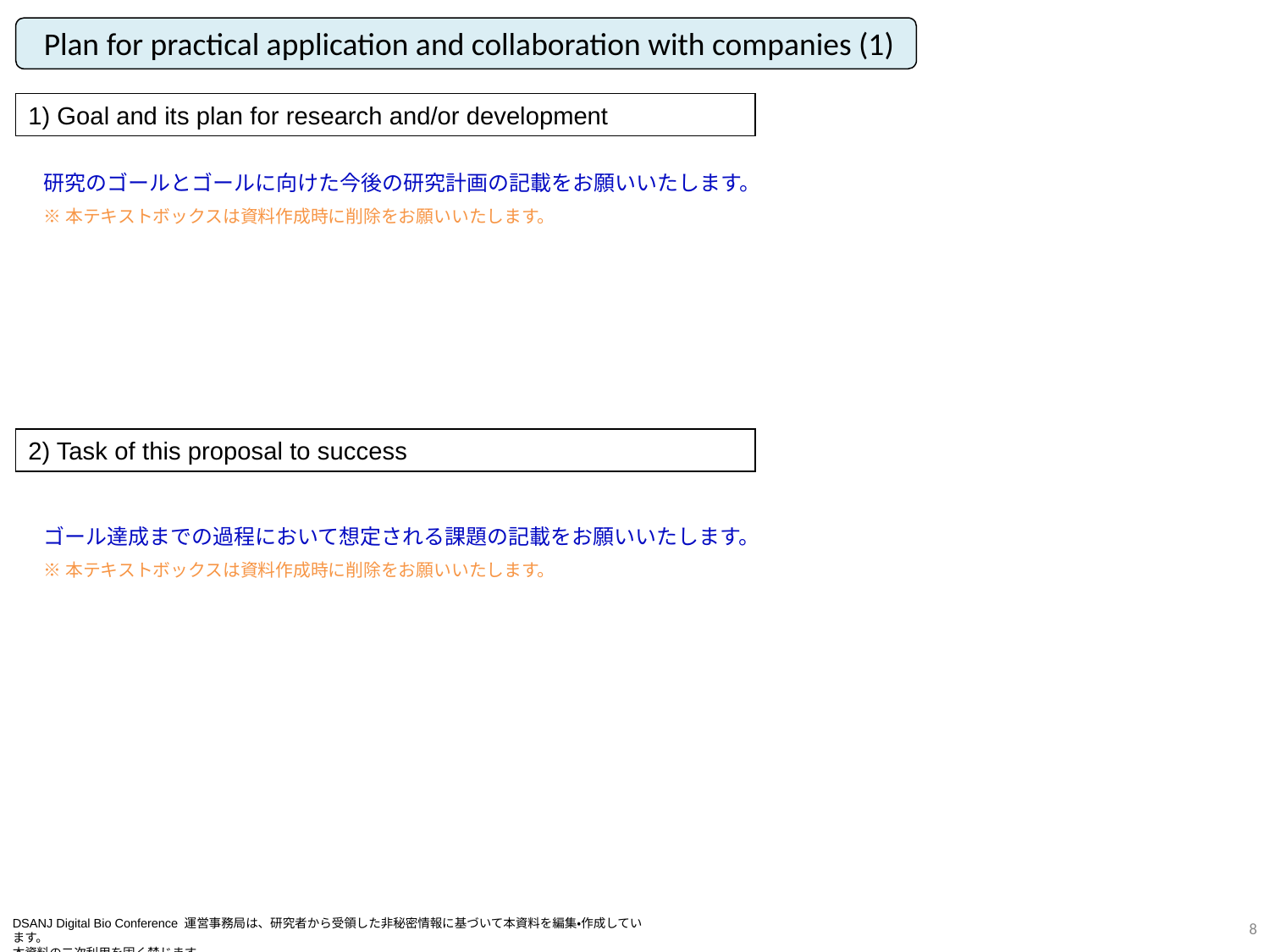

Plan for practical application and collaboration with companies (1)

1) Goal and its plan for research and/or development
研究のゴールとゴールに向けた今後の研究計画の記載をお願いいたします。
※本テキストボックスは資料作成時に削除をお願いいたします。
2) Task of this proposal to success
ゴール達成までの過程において想定される課題の記載をお願いいたします。
※本テキストボックスは資料作成時に削除をお願いいたします。
8
DSANJ Digital Bio Conference 運営事務局は、研究者から受領した非秘密情報に基づいて本資料を編集・作成しています。
本資料の二次利用を固く禁じます。